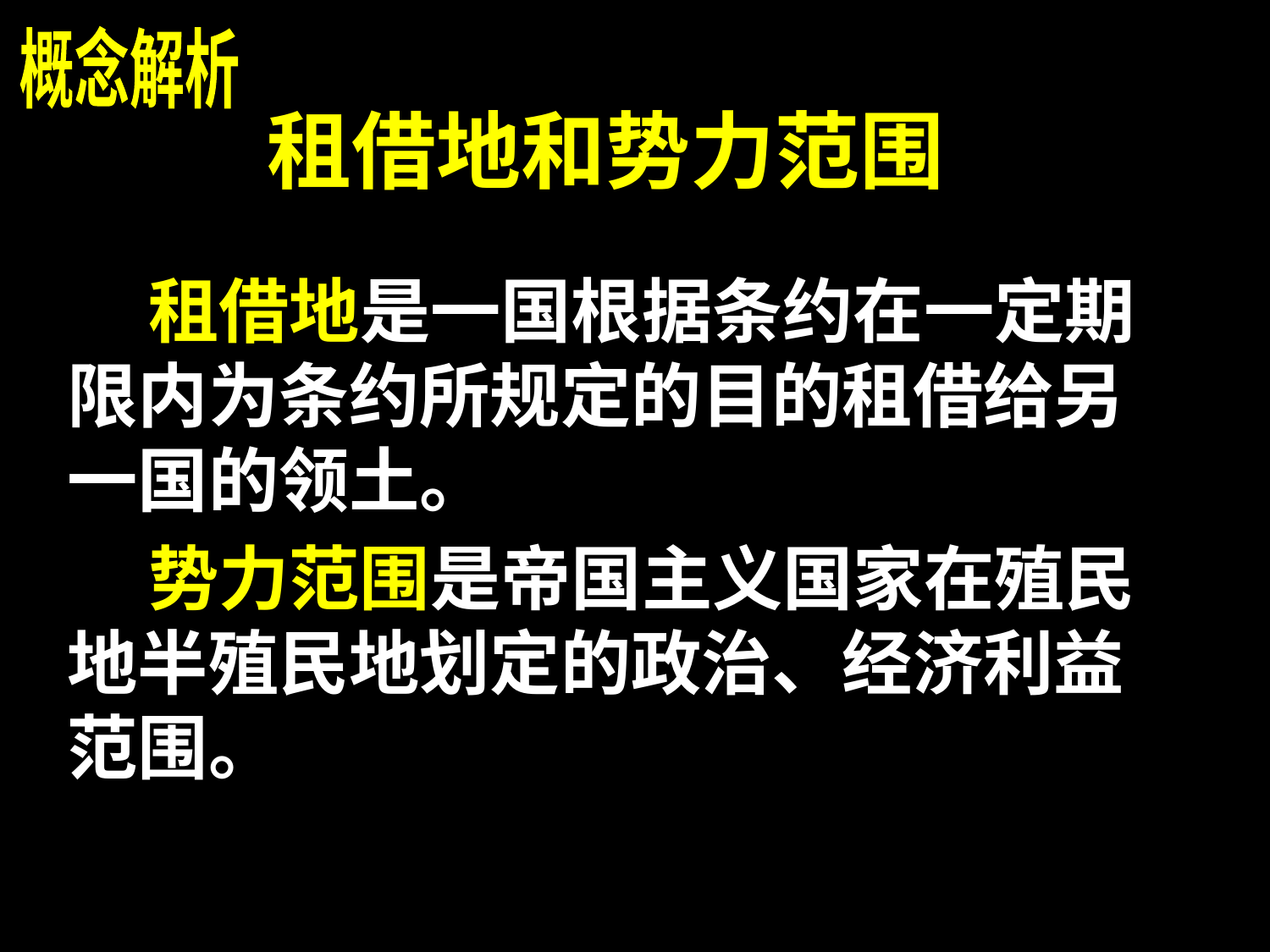

概念解析
租借地和势力范围
    租借地是一国根据条约在一定期限内为条约所规定的目的租借给另一国的领土。
    势力范围是帝国主义国家在殖民地半殖民地划定的政治、经济利益范围。